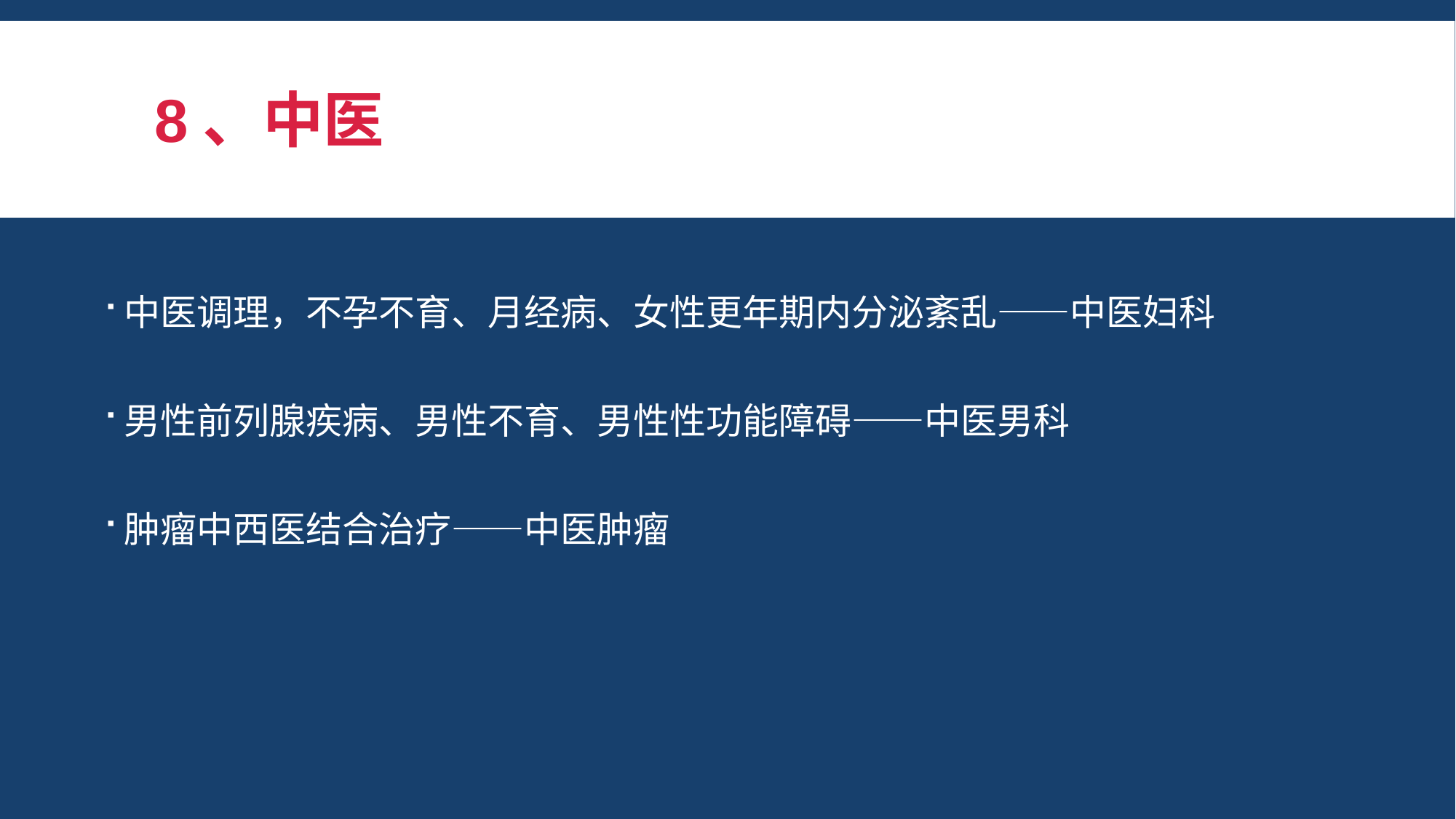

# 8、中医
中医调理，不孕不育、月经病、女性更年期内分泌紊乱——中医妇科
男性前列腺疾病、男性不育、男性性功能障碍——中医男科
肿瘤中西医结合治疗——中医肿瘤